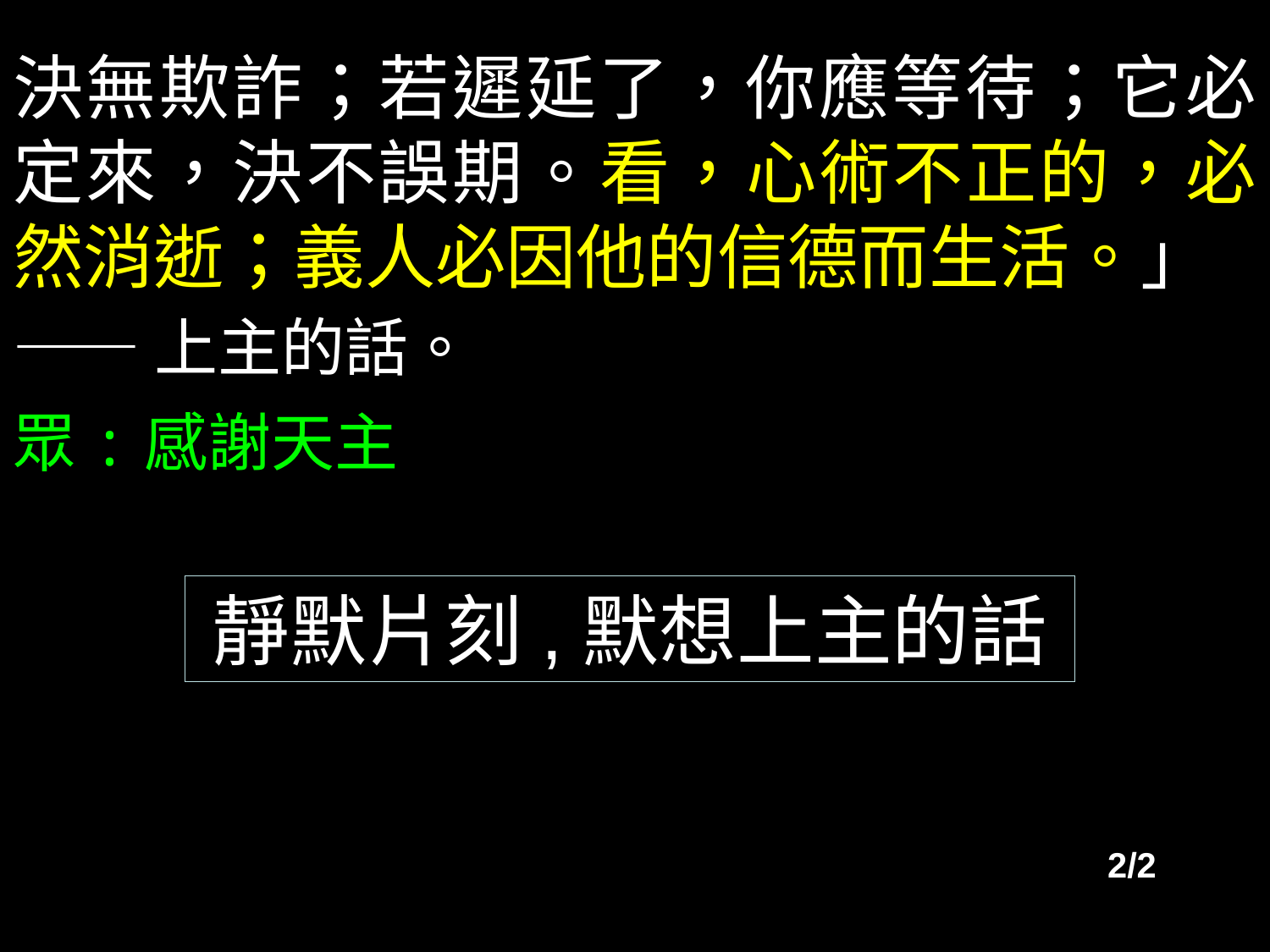

決無欺詐；若遲延了，你應等待；它必定來，決不誤期。看，心術不正的，必然消逝；義人必因他的信德而生活。」
——上主的話。
眾:感謝天主

靜默片刻,默想上主的話
2/2